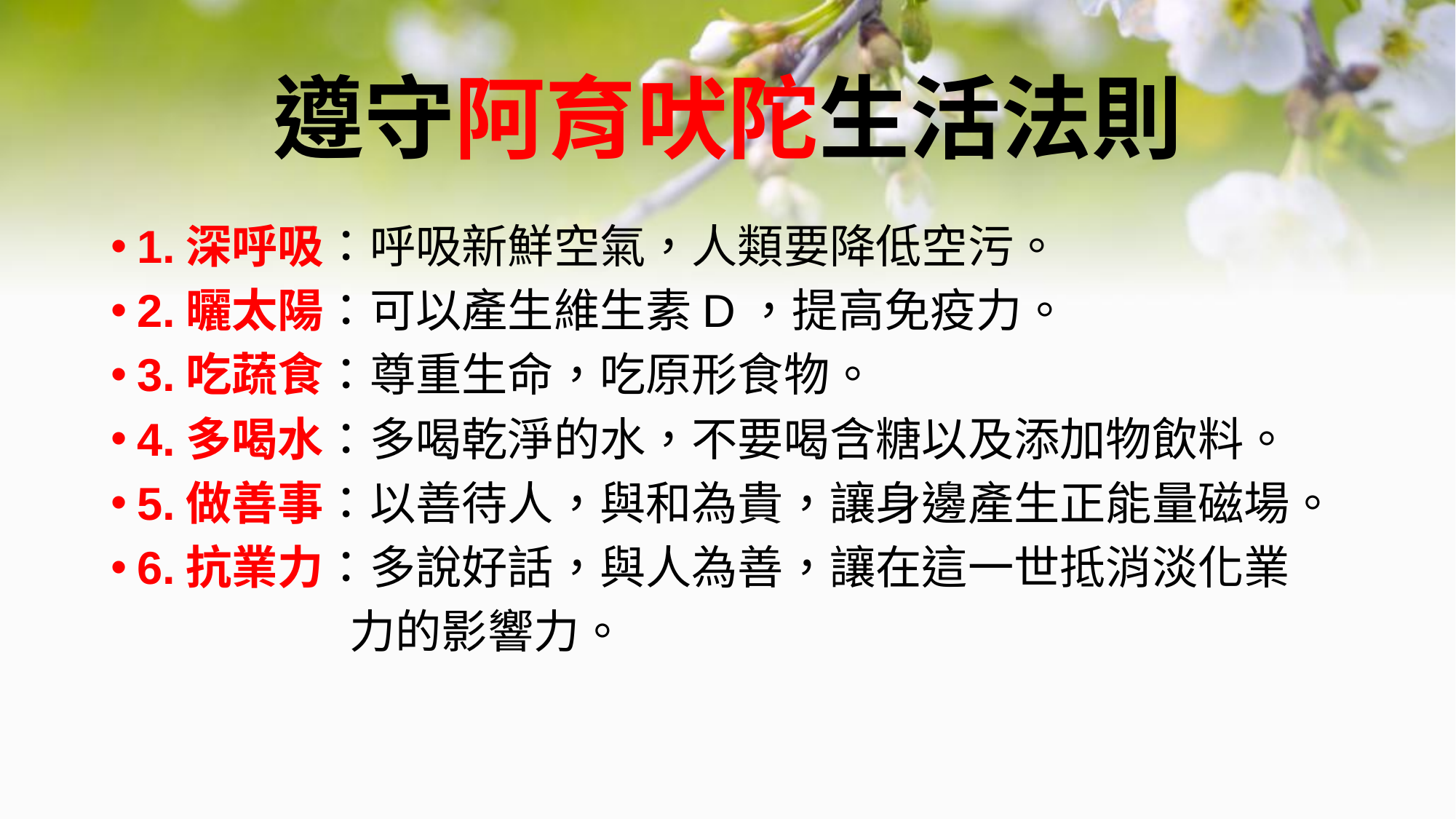

# 遵守阿育吠陀生活法則
1.深呼吸：呼吸新鮮空氣，人類要降低空污。
2.曬太陽：可以產生維生素D，提高免疫力。
3.吃蔬食：尊重生命，吃原形食物。
4.多喝水：多喝乾淨的水，不要喝含糖以及添加物飲料。
5.做善事：以善待人，與和為貴，讓身邊產生正能量磁場。
6.抗業力：多說好話，與人為善，讓在這一世抵消淡化業
                      力的影響力。